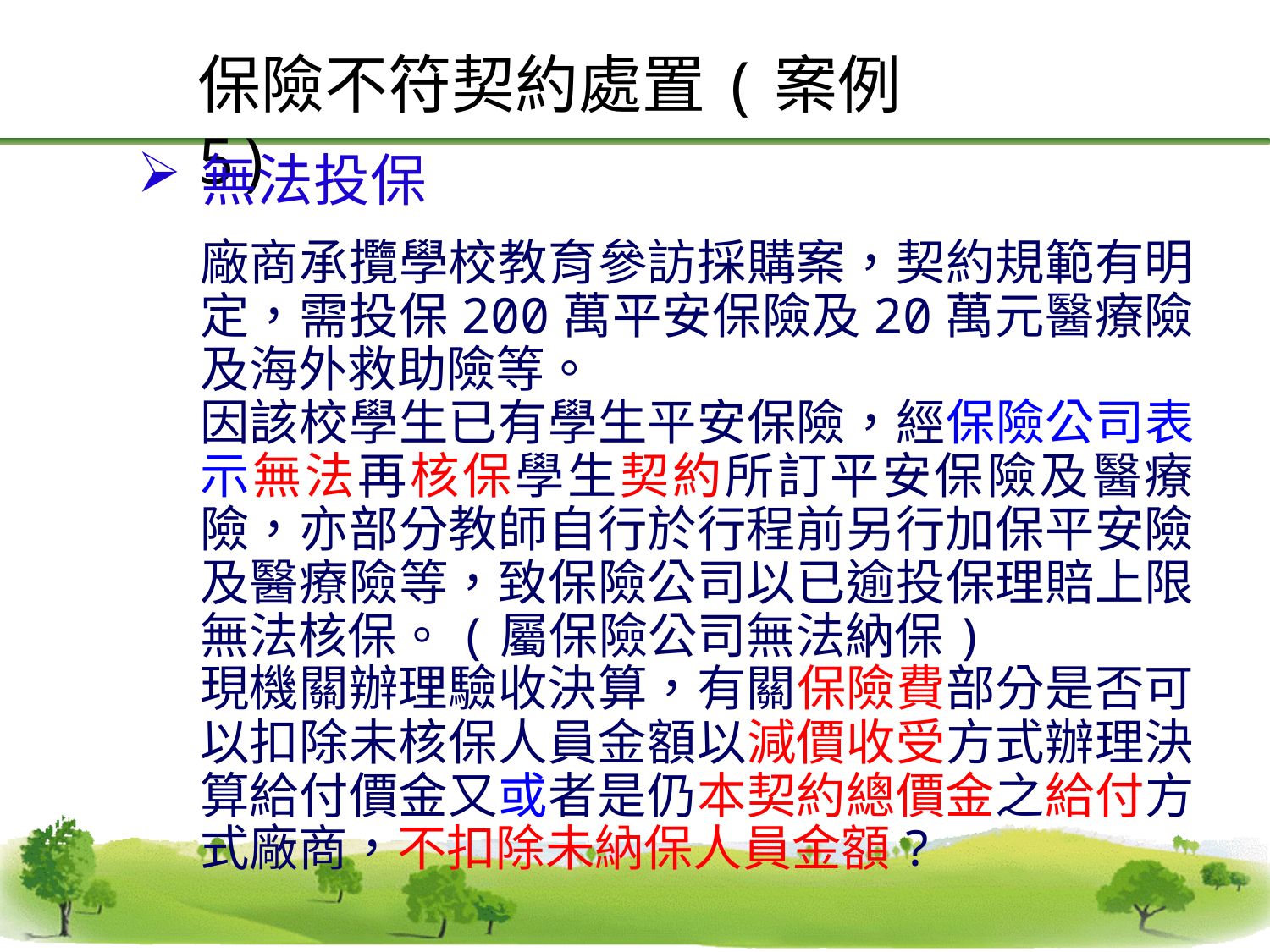

保險不符契約處置(案例5)
無法投保
廠商承攬學校教育參訪採購案，契約規範有明定，需投保200萬平安保險及20萬元醫療險及海外救助險等。
因該校學生已有學生平安保險，經保險公司表示無法再核保學生契約所訂平安保險及醫療險，亦部分教師自行於行程前另行加保平安險及醫療險等，致保險公司以已逾投保理賠上限無法核保。(屬保險公司無法納保)
現機關辦理驗收決算，有關保險費部分是否可以扣除未核保人員金額以減價收受方式辦理決算給付價金又或者是仍本契約總價金之給付方式廠商，不扣除未納保人員金額?